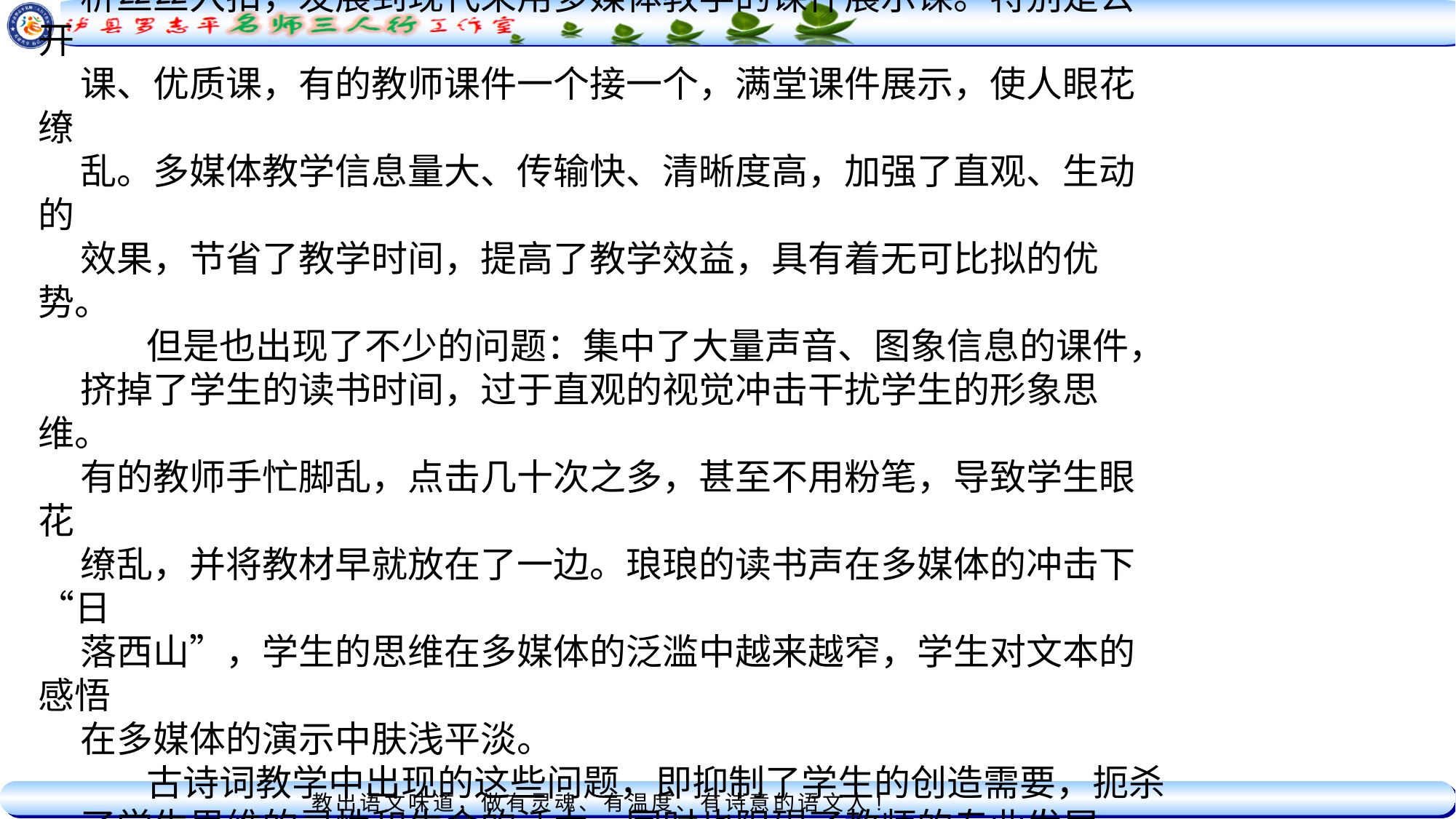

3.从“满堂灌”到“满堂作秀”
        随着现代教育技术的普及，古诗词教学从过去教师侃侃而谈，分
析丝丝入扣，发展到现代采用多媒体教学的课件展示课。特别是公开
课、优质课，有的教师课件一个接一个，满堂课件展示，使人眼花缭
乱。多媒体教学信息量大、传输快、清晰度高，加强了直观、生动的
效果，节省了教学时间，提高了教学效益，具有着无可比拟的优势。
       但是也出现了不少的问题：集中了大量声音、图象信息的课件，
挤掉了学生的读书时间，过于直观的视觉冲击干扰学生的形象思维。
有的教师手忙脚乱，点击几十次之多，甚至不用粉笔，导致学生眼花
缭乱，并将教材早就放在了一边。琅琅的读书声在多媒体的冲击下“日
落西山”，学生的思维在多媒体的泛滥中越来越窄，学生对文本的感悟
在多媒体的演示中肤浅平淡。
       古诗词教学中出现的这些问题，即抑制了学生的创造需要，扼杀
了学生思维的灵性和生命的活力，同时也阻碍了教师的专业发展。我国
历代教学都以“吟诵”为主，以“日诵万言”为美谈。教师越俎代庖的